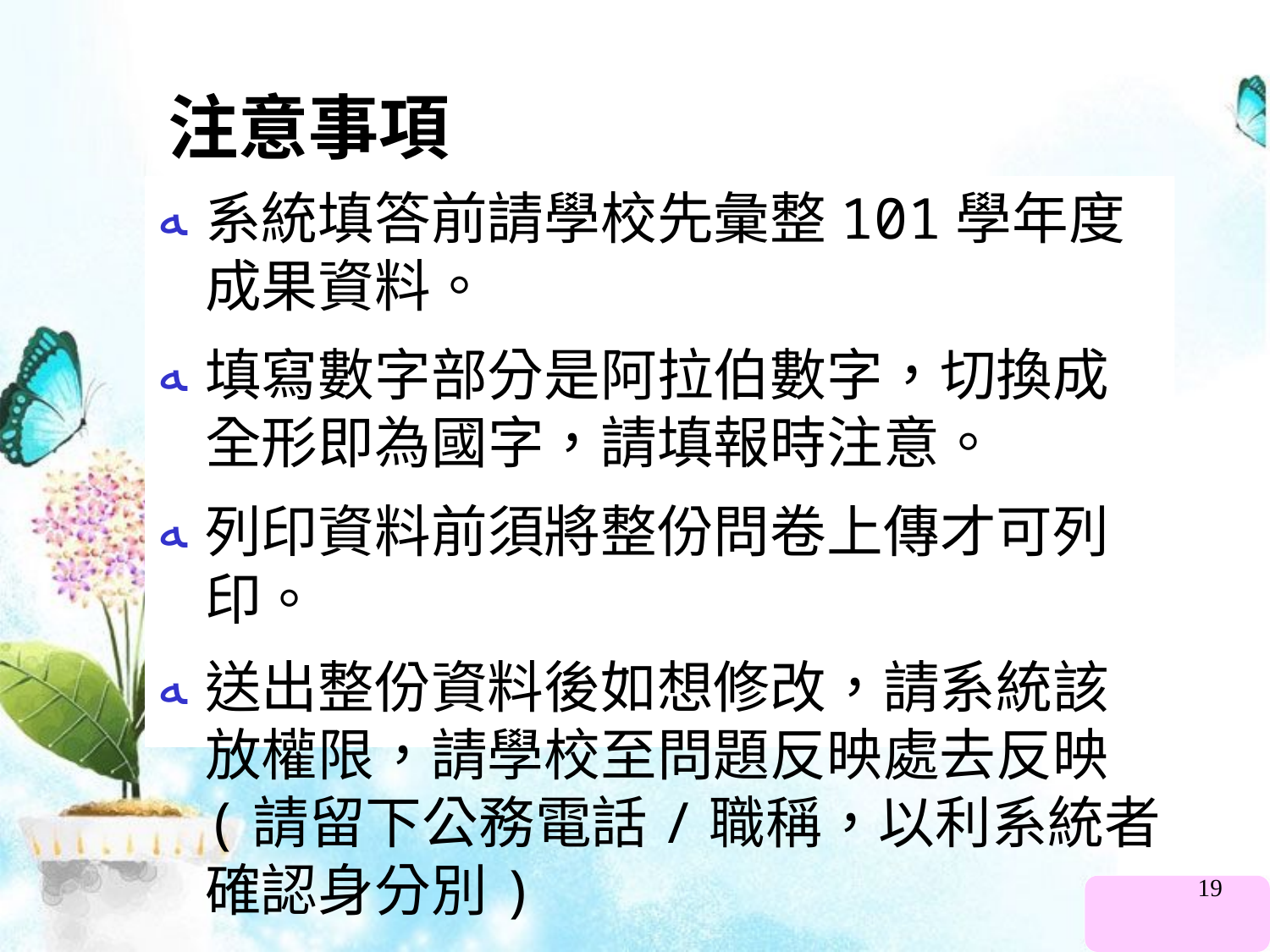

注意事項
系統填答前請學校先彙整101學年度成果資料。
填寫數字部分是阿拉伯數字，切換成全形即為國字，請填報時注意。
列印資料前須將整份問卷上傳才可列印。
送出整份資料後如想修改，請系統該放權限，請學校至問題反映處去反映(請留下公務電話/職稱，以利系統者確認身分別)
19